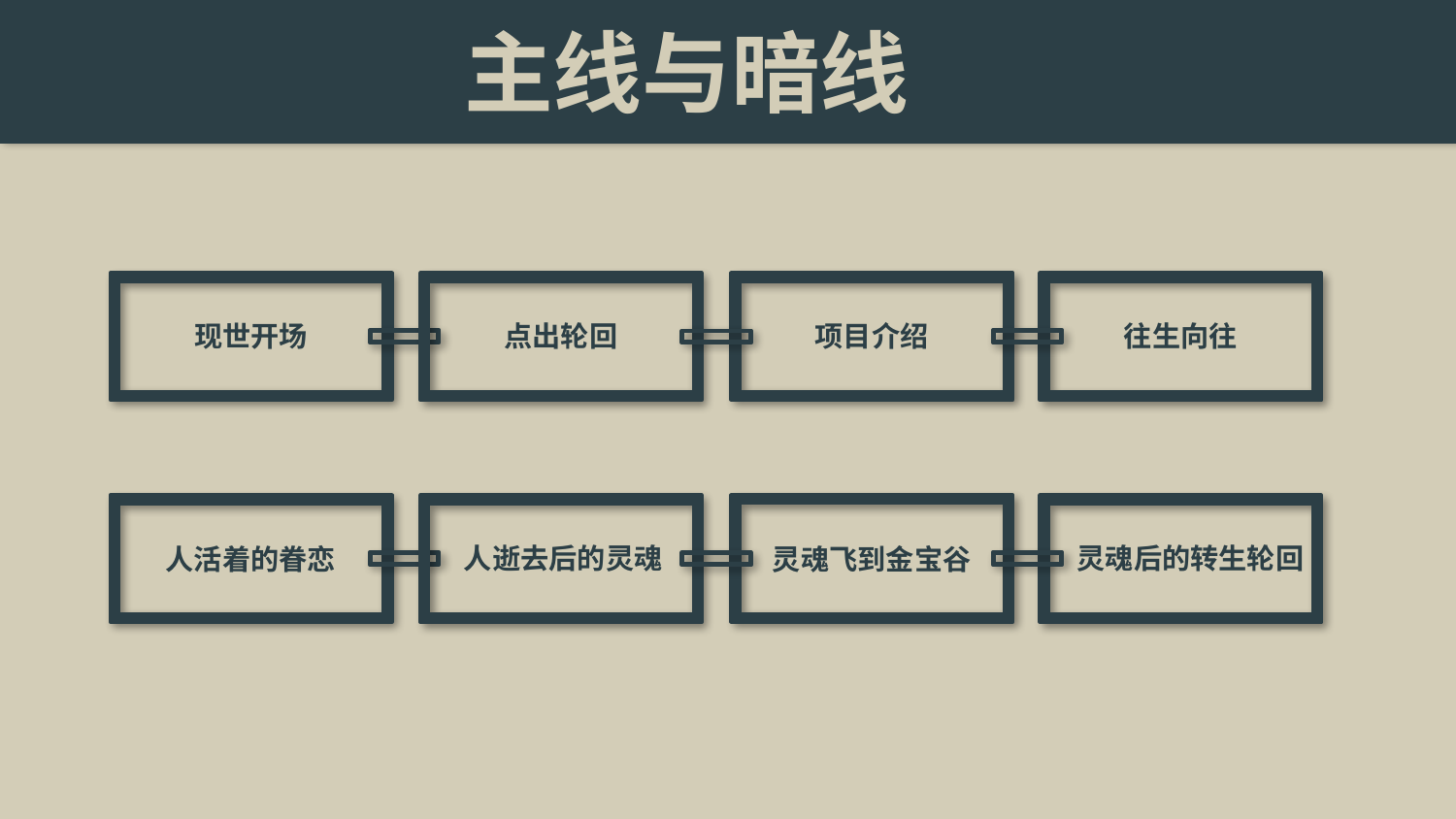

主线与暗线

现世开场
点出轮回
项目介绍
往生向往

人逝去后的灵魂
灵魂后的转生轮回
人活着的眷恋
灵魂飞到金宝谷